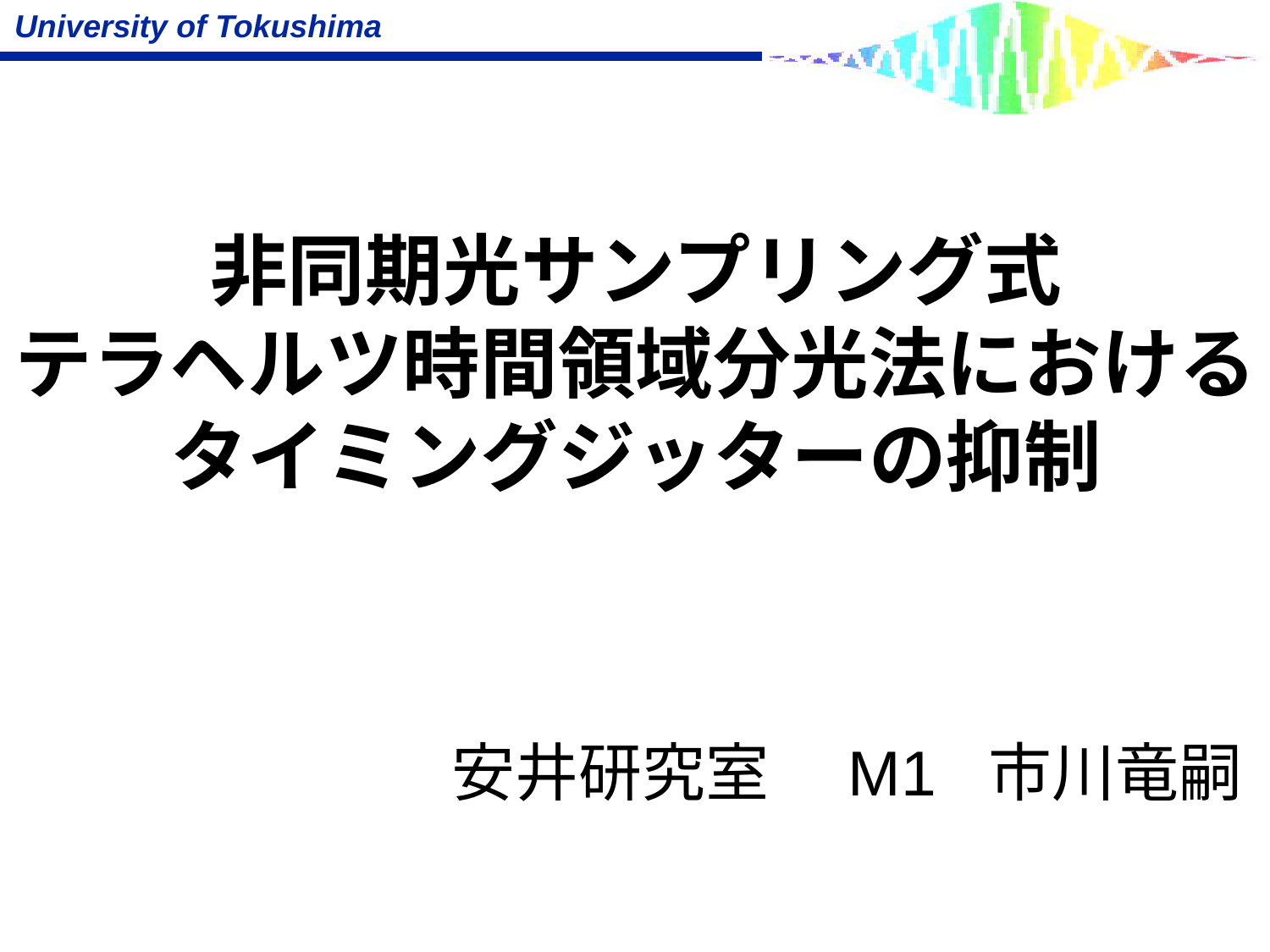

# 非同期光サンプリング式 テラヘルツ時間領域分光法における タイミングジッターの抑制
安井研究室　M1　市川竜嗣